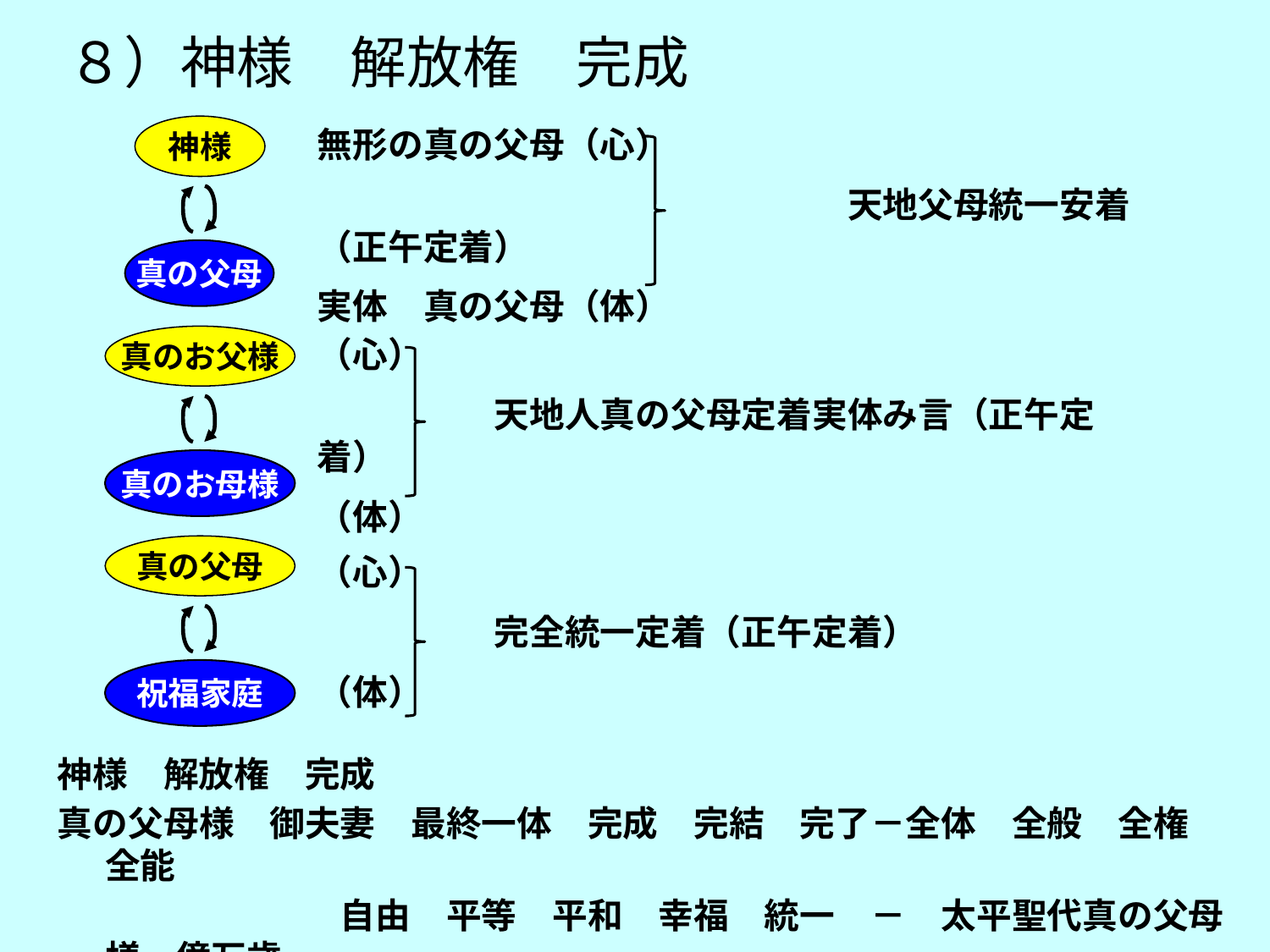

# ８）神様　解放権　完成
神様
無形の真の父母（心）
　　　　　　　　　　　　　　　天地父母統一安着（正午定着）
実体　真の父母（体）

真の父母
真のお父様
（心）
　　　　　天地人真の父母定着実体み言（正午定着）
（体）

真のお母様
真の父母
（心）
　　　　　完全統一定着（正午定着）
（体）

祝福家庭
神様　解放権　完成
真の父母様　御夫妻　最終一体　完成　完結　完了－全体　全般　全権　全能
　　　　　　　　自由　平等　平和　幸福　統一　－　太平聖代真の父母様　億万歳